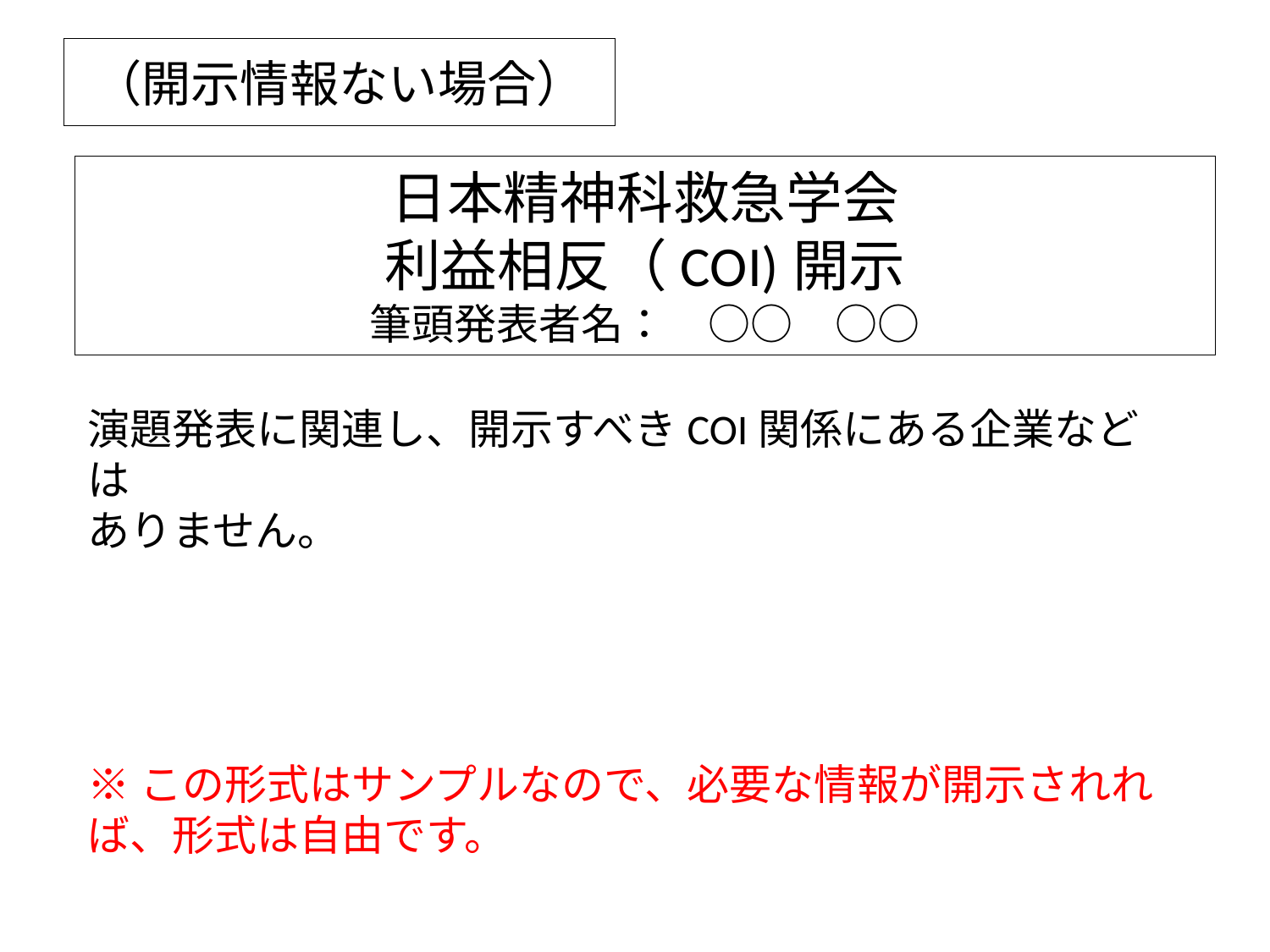

# （開示情報ない場合）
日本精神科救急学会
利益相反（COI)開示
筆頭発表者名：　○○　○○
演題発表に関連し、開示すべきCOI関係にある企業などは
ありません。

※この形式はサンプルなので、必要な情報が開示されれば、形式は自由です。